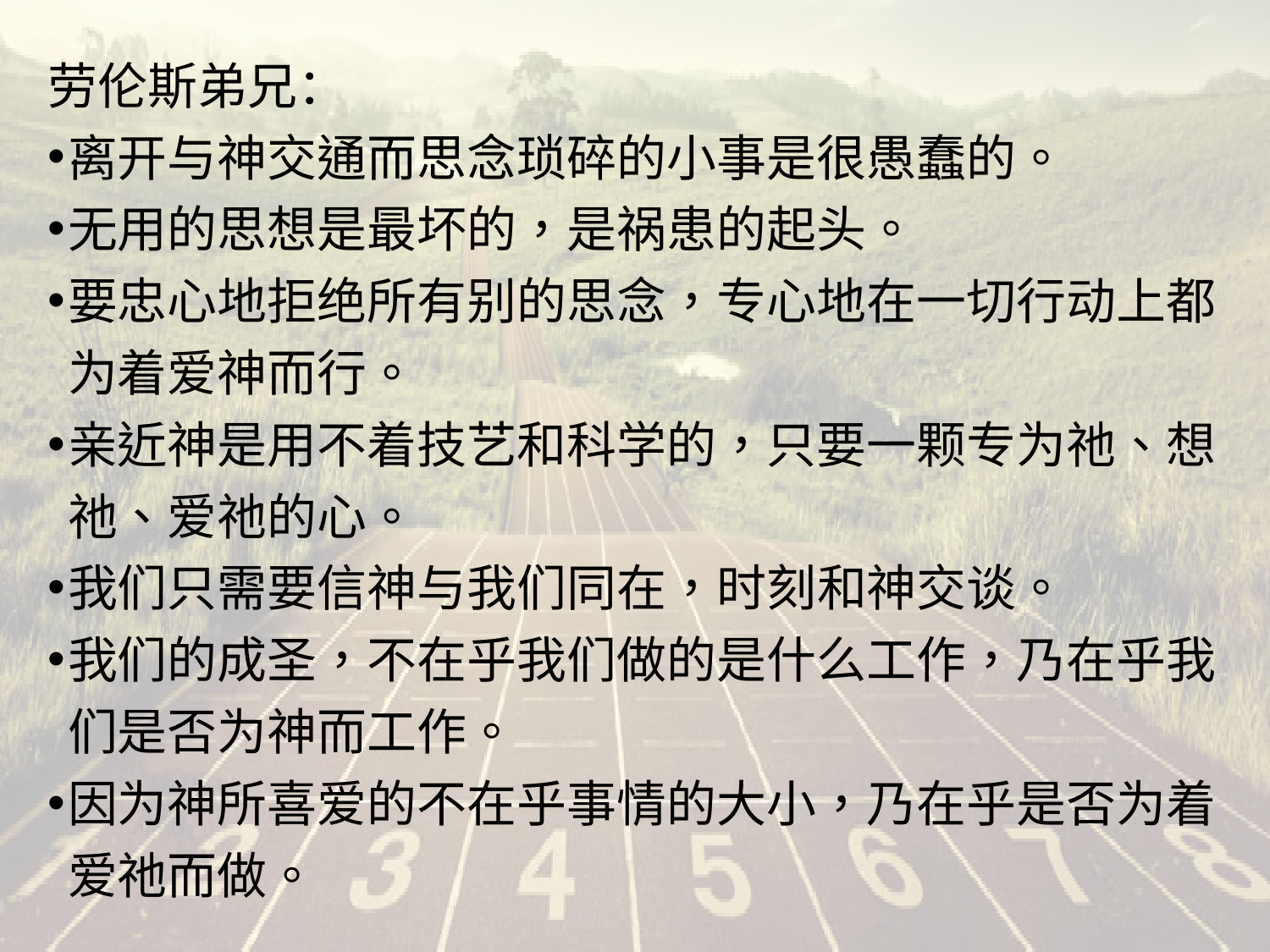

#
劳伦斯弟兄：
离开与神交通而思念琐碎的小事是很愚蠢的。
无用的思想是最坏的，是祸患的起头。
要忠心地拒绝所有别的思念，专心地在一切行动上都为着爱神而行。
亲近神是用不着技艺和科学的，只要一颗专为祂、想祂、爱祂的心。
我们只需要信神与我们同在，时刻和神交谈。
我们的成圣，不在乎我们做的是什么工作，乃在乎我们是否为神而工作。
因为神所喜爱的不在乎事情的大小，乃在乎是否为着爱祂而做。